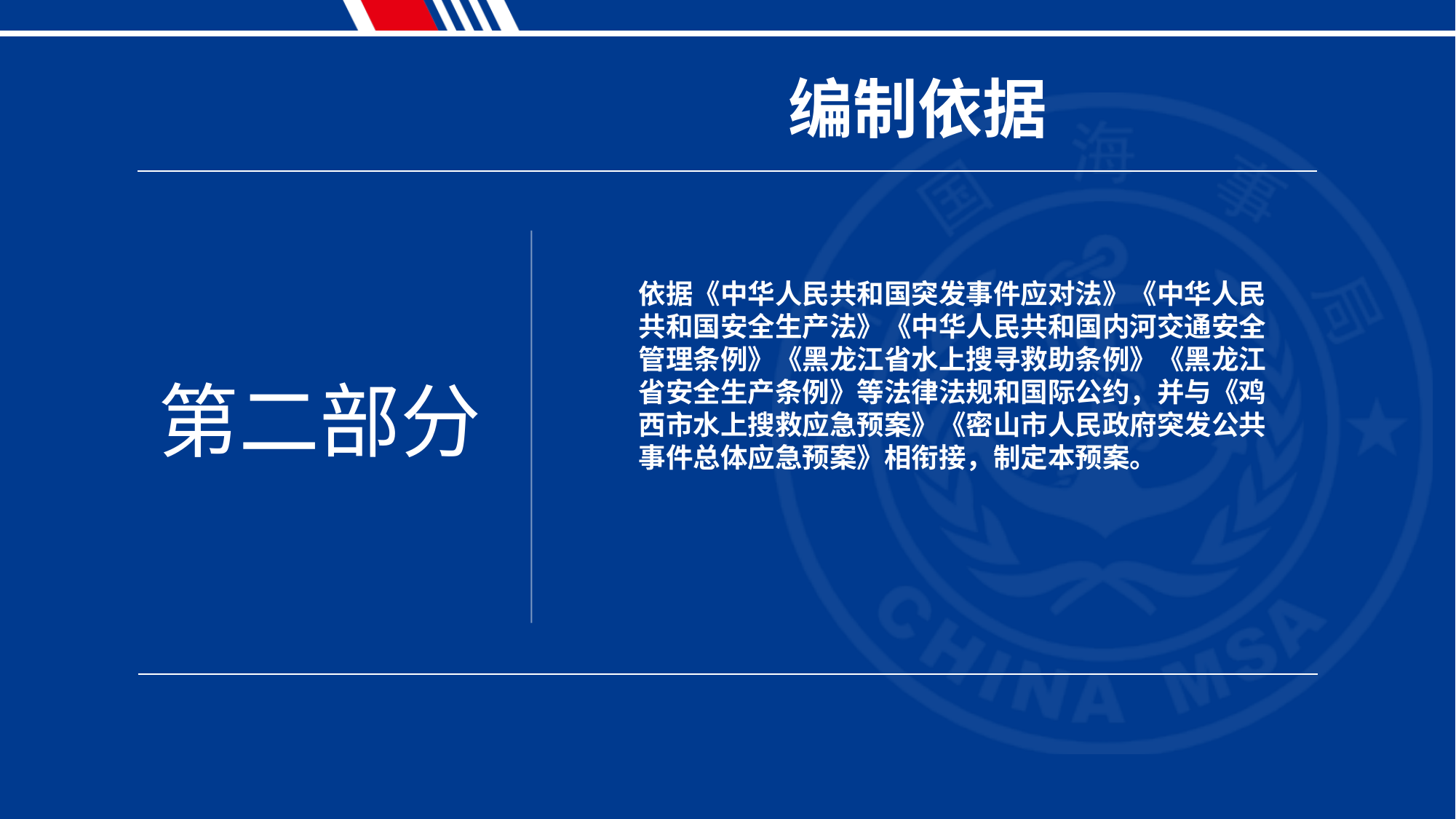

编制依据
依据《中华人民共和国突发事件应对法》《中华人民共和国安全生产法》《中华人民共和国内河交通安全管理条例》《黑龙江省水上搜寻救助条例》《黑龙江省安全生产条例》等法律法规和国际公约，并与《鸡西市水上搜救应急预案》《密山市人民政府突发公共事件总体应急预案》相衔接，制定本预案。
第二部分